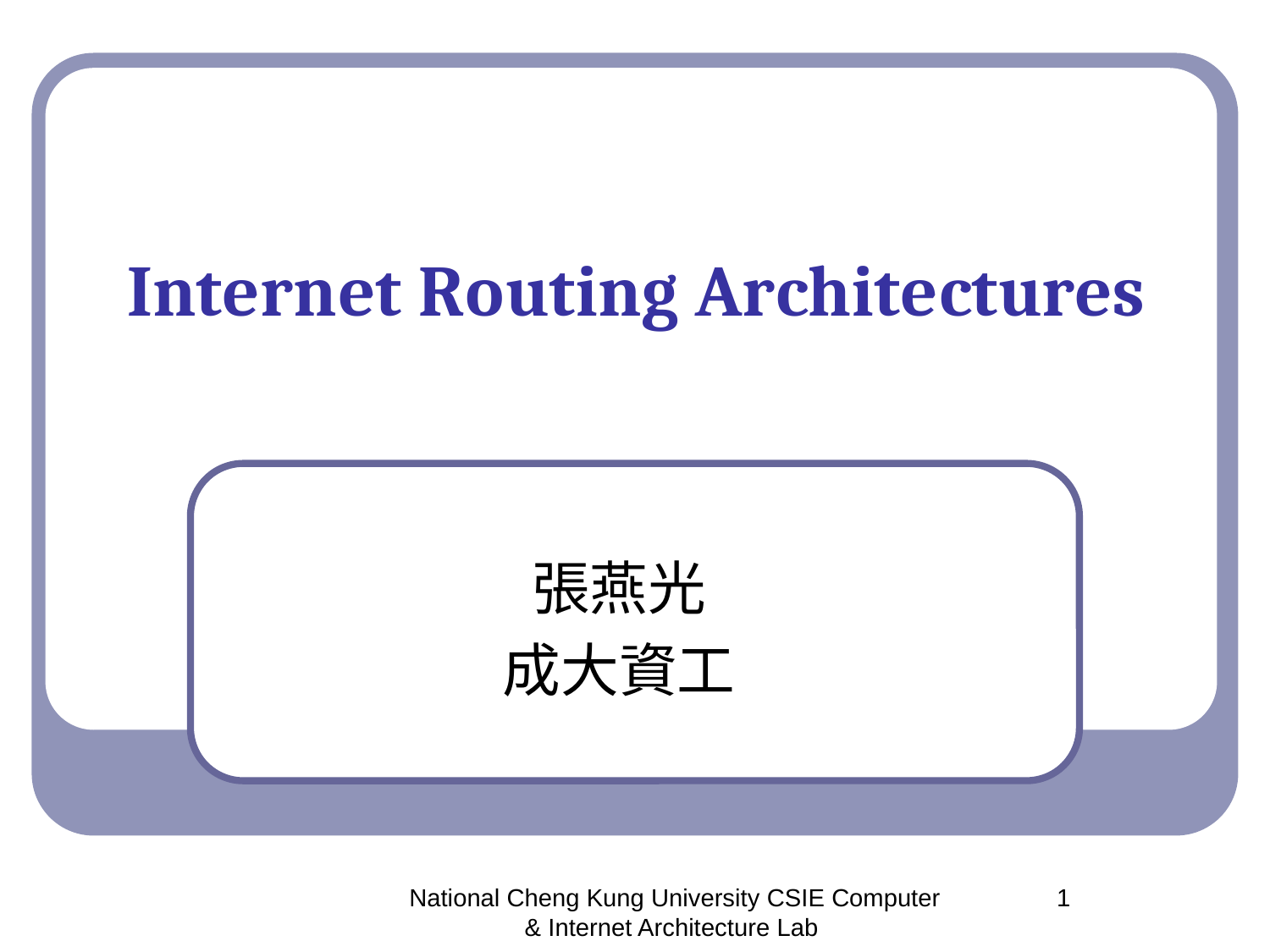

# Internet Routing Architectures
張燕光
成大資工
National Cheng Kung University CSIE Computer & Internet Architecture Lab
1